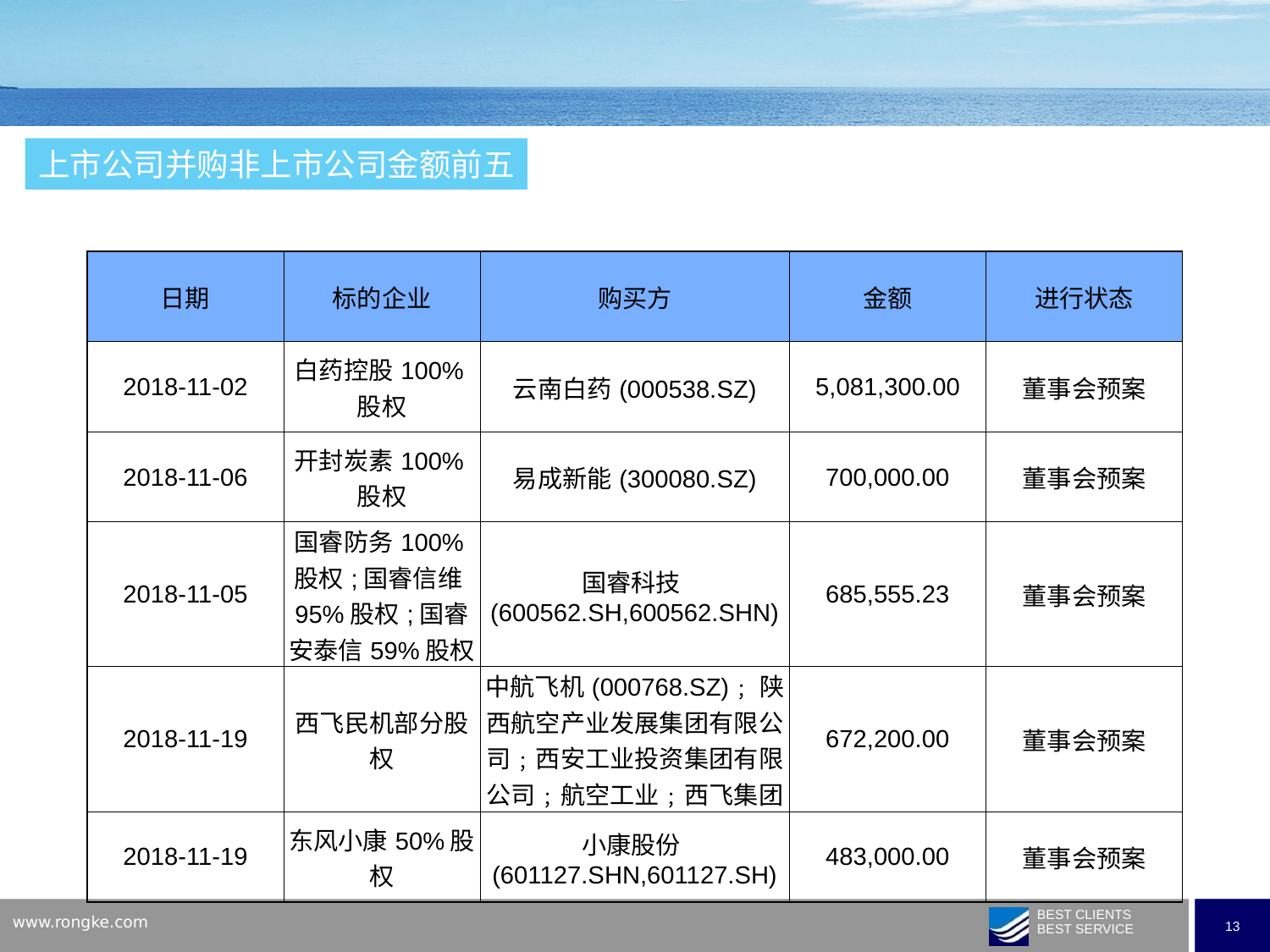

上市公司并购非上市公司金额前五
| 日期 | 标的企业 | 购买方 | 金额 | 进行状态 |
| --- | --- | --- | --- | --- |
| 2018-11-02 | 白药控股100%股权 | 云南白药(000538.SZ) | 5,081,300.00 | 董事会预案 |
| 2018-11-06 | 开封炭素100%股权 | 易成新能(300080.SZ) | 700,000.00 | 董事会预案 |
| 2018-11-05 | 国睿防务100%股权;国睿信维95%股权;国睿安泰信59%股权 | 国睿科技(600562.SH,600562.SHN) | 685,555.23 | 董事会预案 |
| 2018-11-19 | 西飞民机部分股权 | 中航飞机(000768.SZ)﹔陕西航空产业发展集团有限公司﹔西安工业投资集团有限公司﹔航空工业﹔西飞集团 | 672,200.00 | 董事会预案 |
| 2018-11-19 | 东风小康50%股权 | 小康股份(601127.SHN,601127.SH) | 483,000.00 | 董事会预案 |